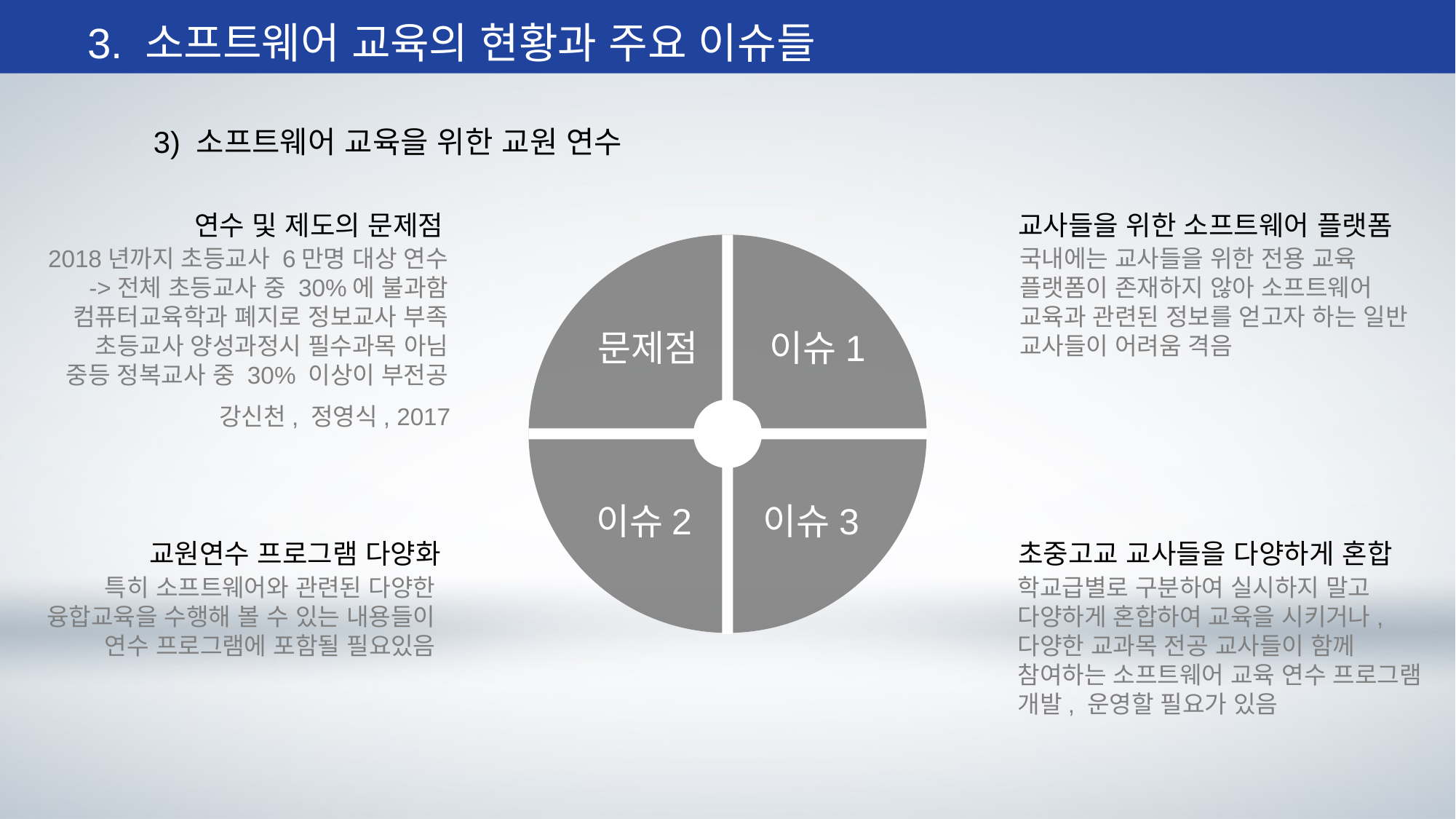

3. 소프트웨어 교육의 현황과 주요 이슈들
3) 소프트웨어 교육을 위한 교원 연수
연수 및 제도의 문제점
2018년까지 초등교사 6만명 대상 연수
->전체 초등교사 중 30%에 불과함
컴퓨터교육학과 폐지로 정보교사 부족
초등교사 양성과정시 필수과목 아님
중등 정복교사 중 30% 이상이 부전공
교사들을 위한 소프트웨어 플랫폼
국내에는 교사들을 위한 전용 교육
플랫폼이 존재하지 않아 소프트웨어
교육과 관련된 정보를 얻고자 하는 일반
교사들이 어려움 격음

문제점
이슈1
강신천, 정영식, 2017

이슈3
이슈2
교원연수 프로그램 다양화
특히 소프트웨어와 관련된 다양한
융합교육을 수행해 볼 수 있는 내용들이
연수 프로그램에 포함될 필요있음
초중고교 교사들을 다양하게 혼합
학교급별로 구분하여 실시하지 말고
다양하게 혼합하여 교육을 시키거나,
다양한 교과목 전공 교사들이 함께
참여하는 소프트웨어 교육 연수 프로그램
개발, 운영할 필요가 있음